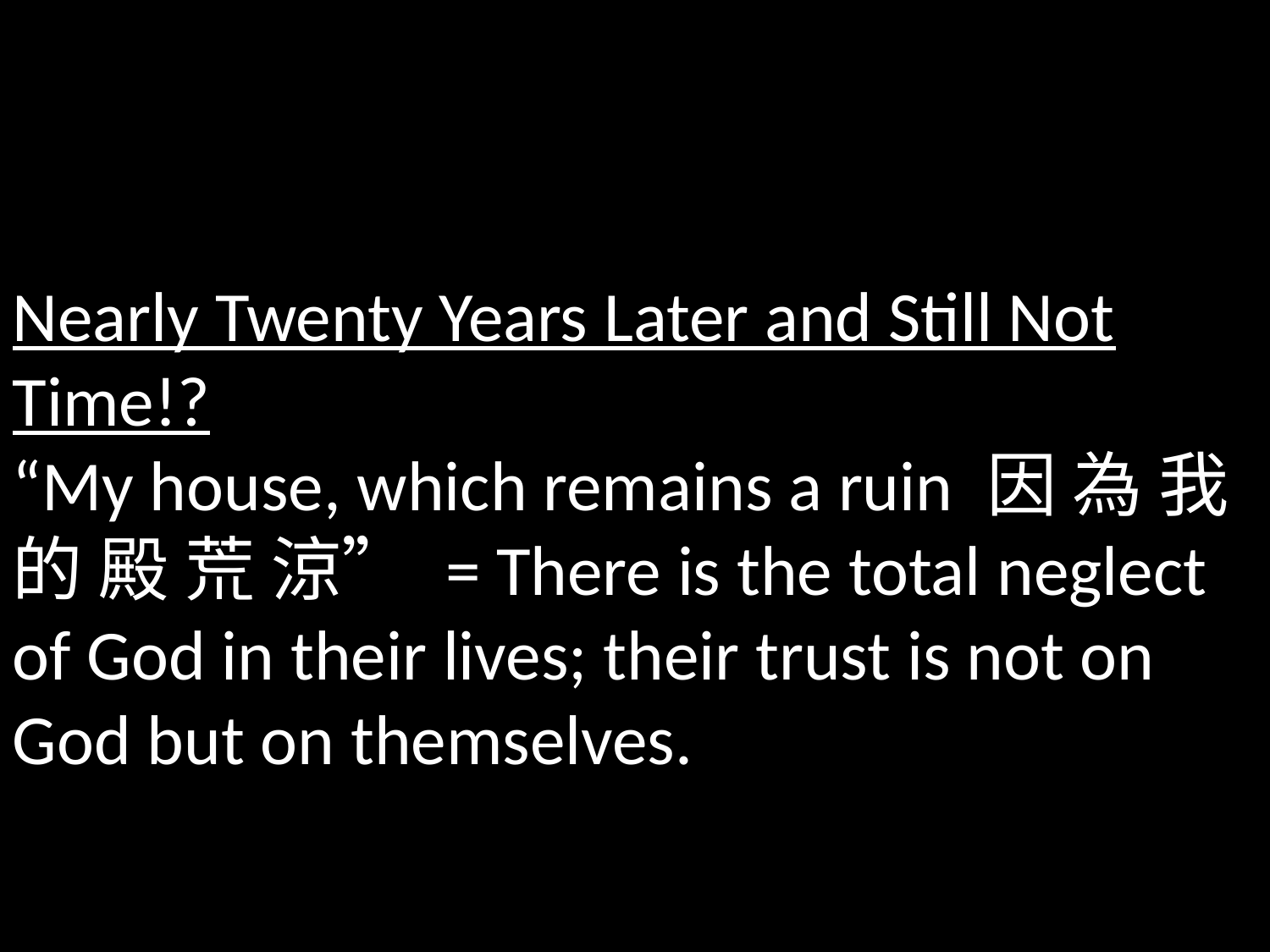

Nearly Twenty Years Later and Still Not Time!?
“My house, which remains a ruin 因 為 我 的 殿 荒 涼” = There is the total neglect of God in their lives; their trust is not on God but on themselves.